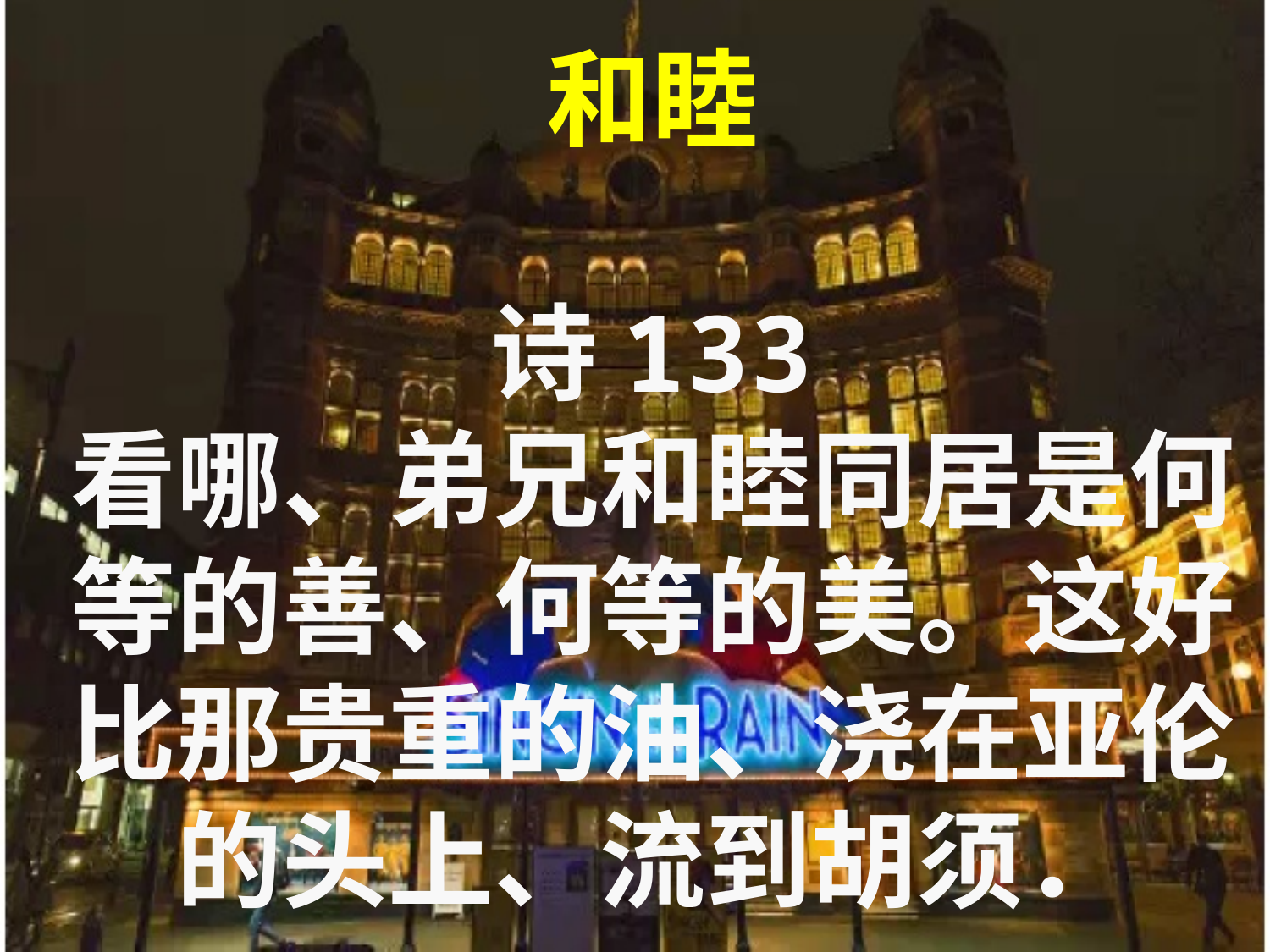

和睦

诗133
看哪、弟兄和睦同居是何等的善、何等的美。这好比那贵重的油、浇在亚伦的头上、流到胡须．